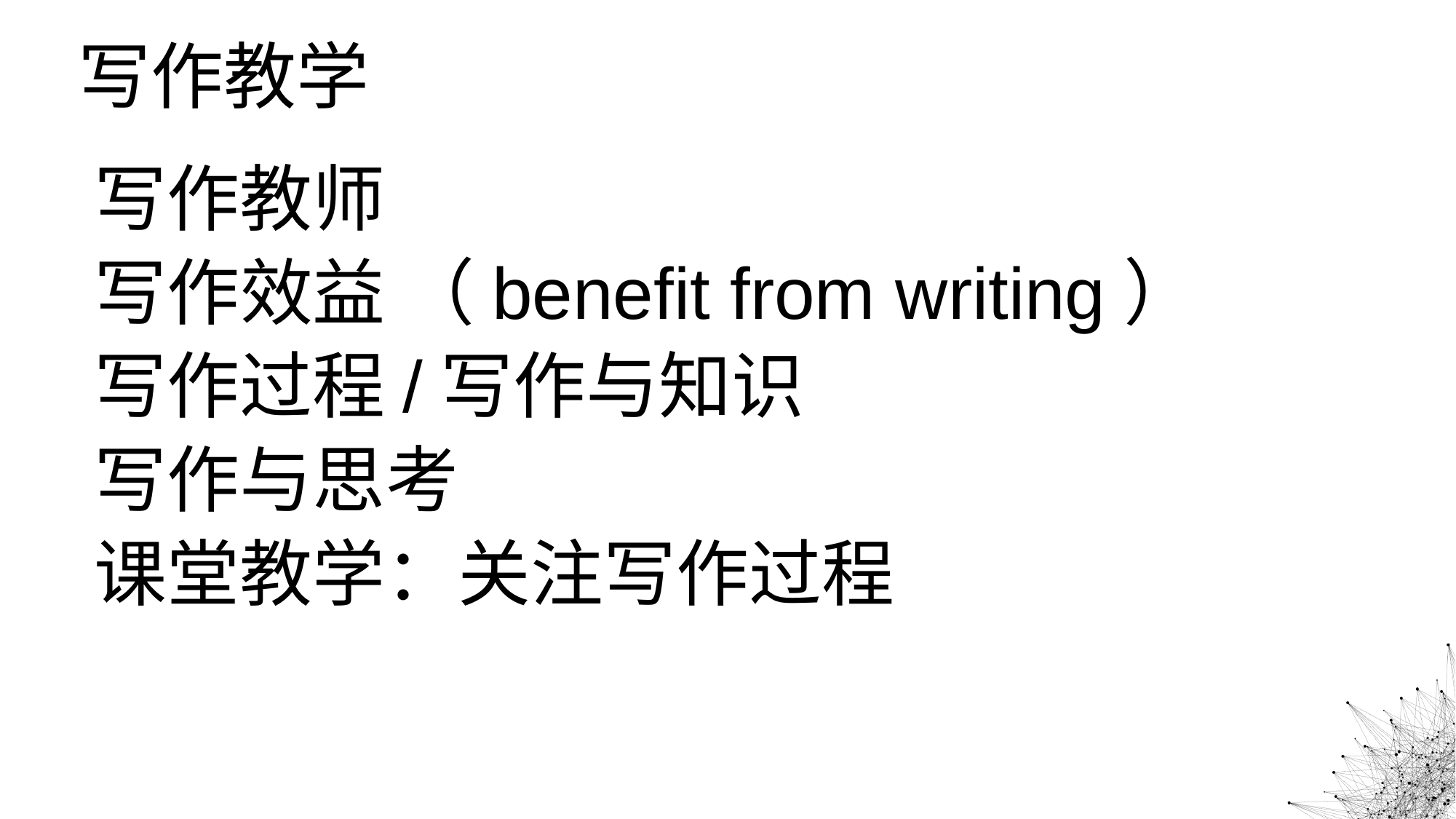

# 写作教学
写作教师
写作效益 （benefit from writing）
写作过程/写作与知识
写作与思考
课堂教学：关注写作过程